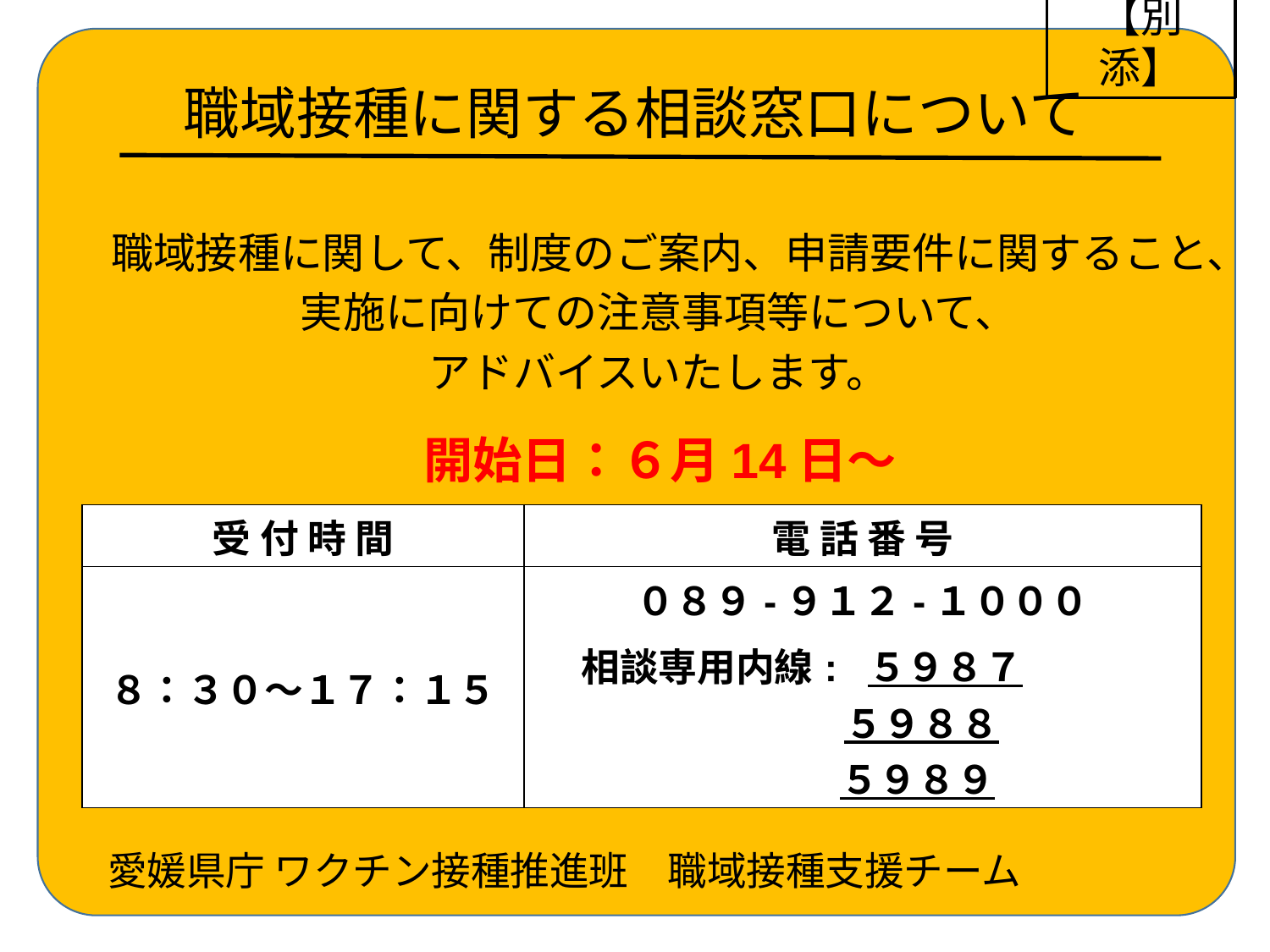

【別添】

職域接種に関する相談窓口について

職域接種に関して、制度のご案内、申請要件に関すること、実施に向けての注意事項等について、
アドバイスいたします。

 開始日：６月14日～
| 受 付 時 間 | 電 話 番 号 |
| --- | --- |
| ８：３０～１７：１５ | ０８９-９１２-１０００ 相談専用内線: ５９８７ ５９８８ ５９８９ |
 愛媛県庁 ワクチン接種推進班　職域接種支援チーム